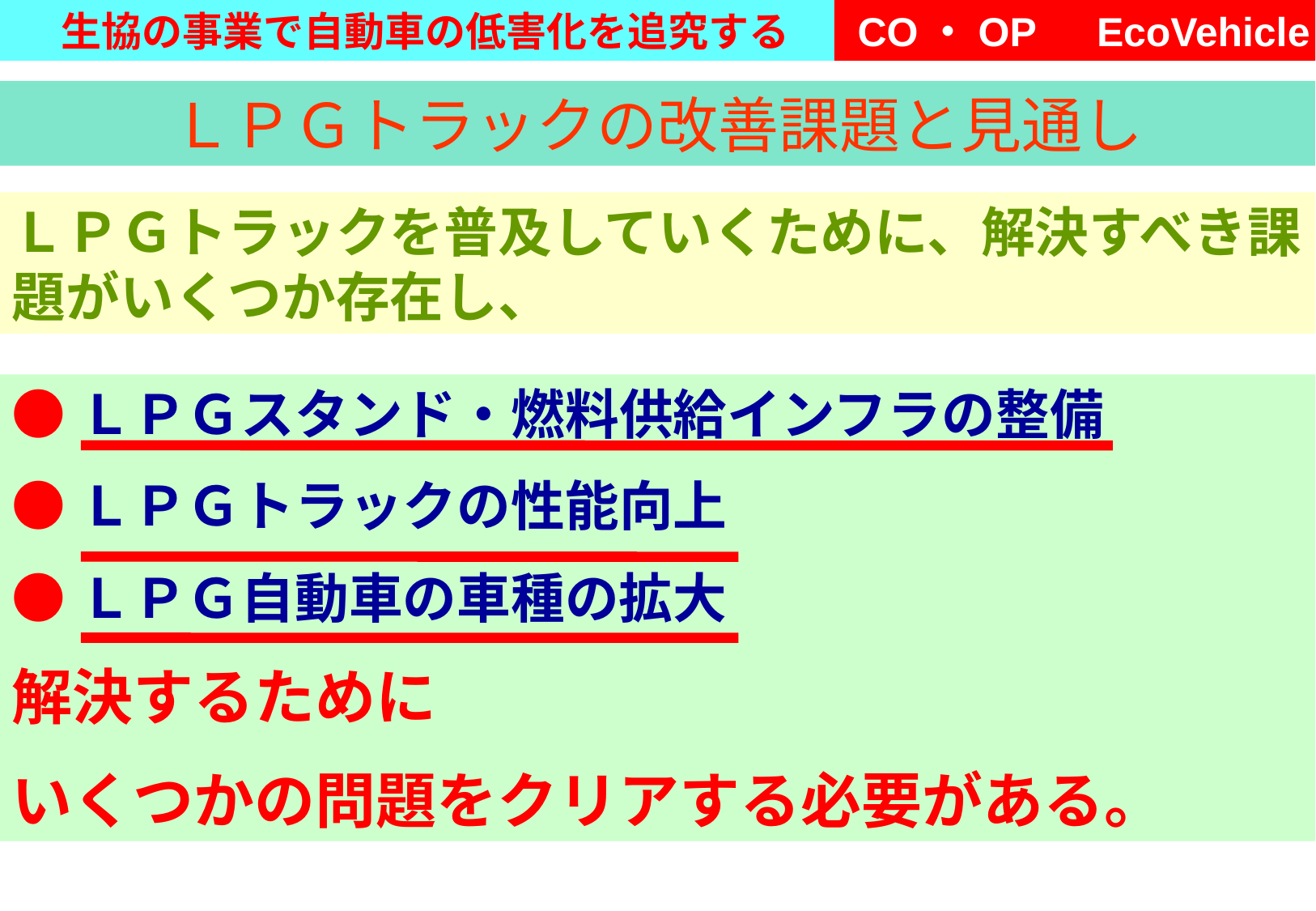

ＬＰＧトラックの改善課題と見通し
ＬＰＧトラックを普及していくために、解決すべき課題がいくつか存在し、
●ＬＰＧスタンド・燃料供給インフラの整備
●ＬＰＧトラックの性能向上
●ＬＰＧ自動車の車種の拡大
解決するために
いくつかの問題をクリアする必要がある。